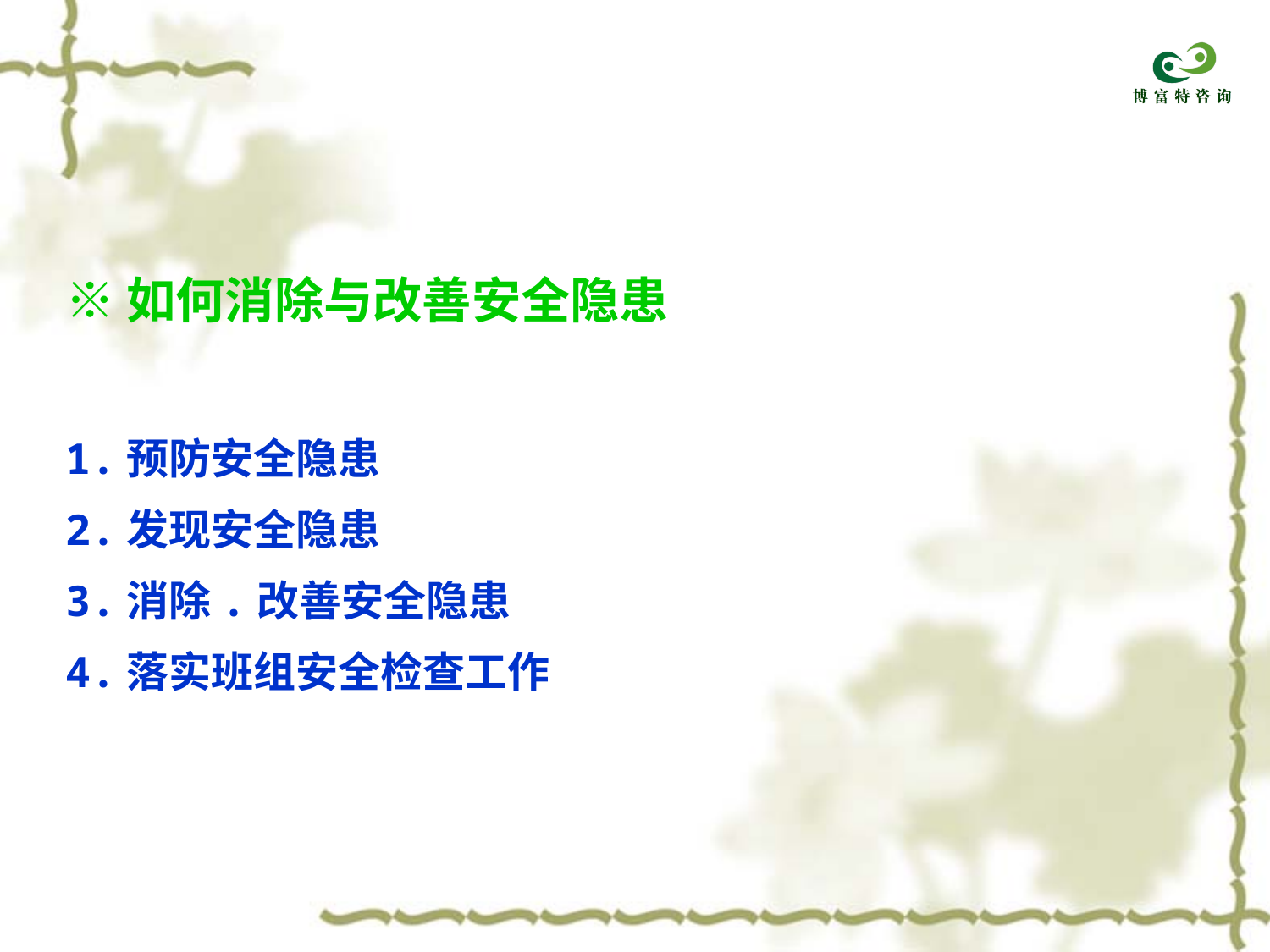

※如何消除与改善安全隐患

1.预防安全隐患
2.发现安全隐患
3.消除.改善安全隐患
4.落实班组安全检查工作